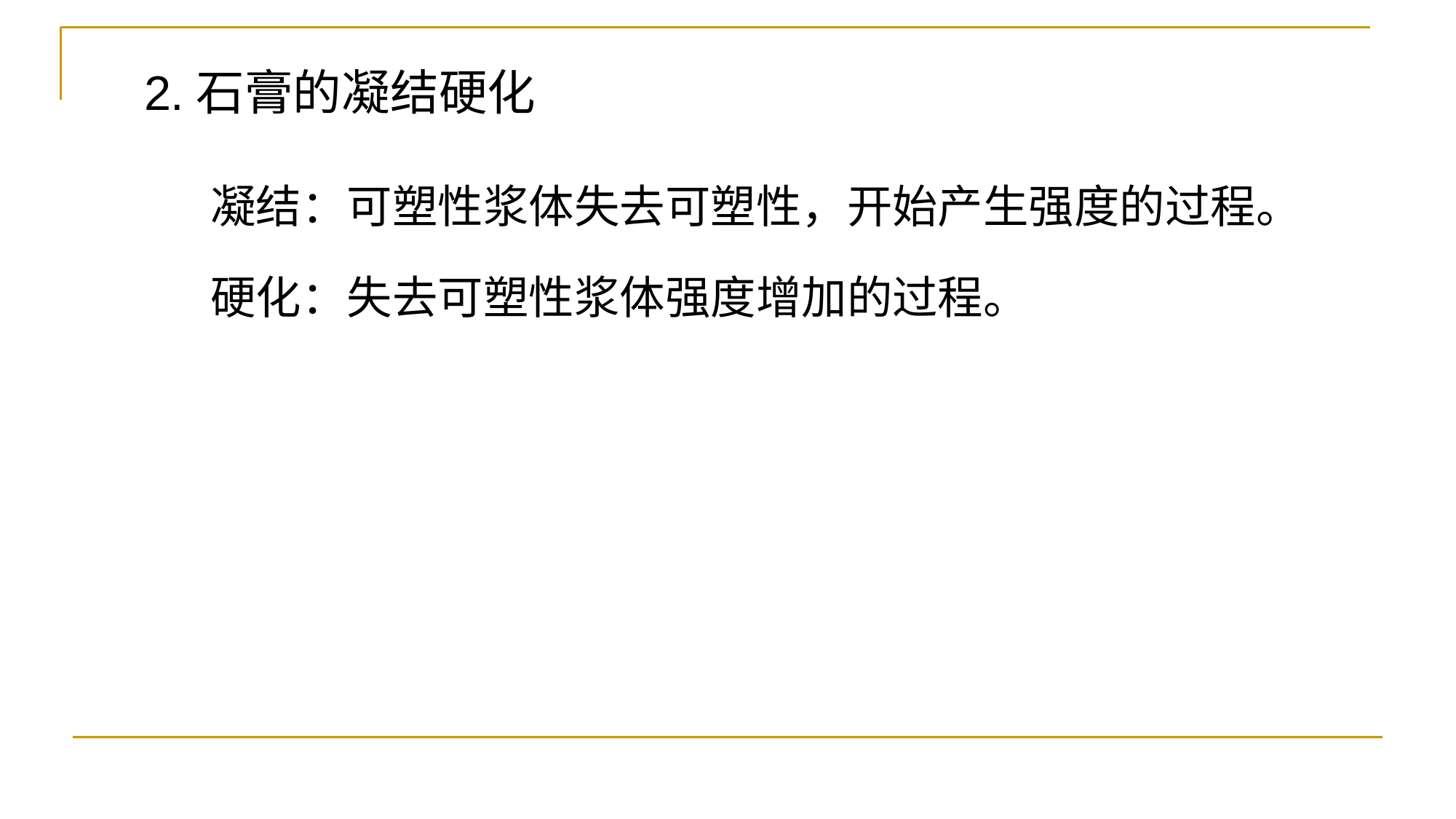

2.石膏的凝结硬化
        凝结：可塑性浆体失去可塑性，开始产生强度的过程。
        硬化：失去可塑性浆体强度增加的过程。